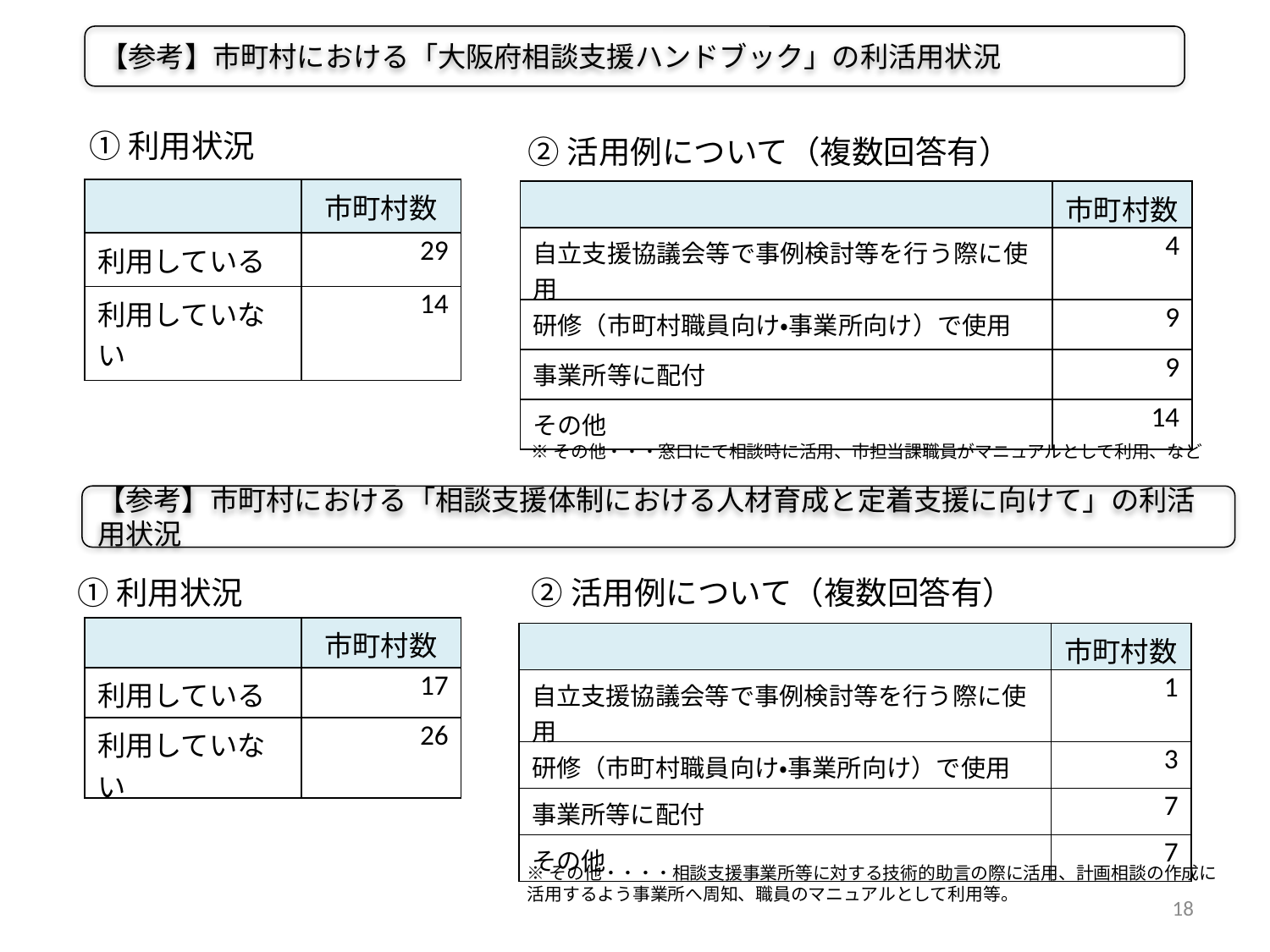

【参考】市町村における「大阪府相談支援ハンドブック」の利活用状況
①利用状況
②活用例について（複数回答有）
|  | 市町村数 |
| --- | --- |
| 利用している | 29 |
| 利用していない | 14 |
|  | 市町村数 |
| --- | --- |
| 自立支援協議会等で事例検討等を行う際に使用 | 4 |
| 研修（市町村職員向け・事業所向け）で使用 | 9 |
| 事業所等に配付 | 9 |
| その他 | 14 |
※その他・・・窓口にて相談時に活用、市担当課職員がマニュアルとして利用、など
【参考】市町村における「相談支援体制における人材育成と定着支援に向けて」の利活用状況
①利用状況
②活用例について（複数回答有）
|  | 市町村数 |
| --- | --- |
| 利用している | 17 |
| 利用していない | 26 |
|  | 市町村数 |
| --- | --- |
| 自立支援協議会等で事例検討等を行う際に使用 | 1 |
| 研修（市町村職員向け・事業所向け）で使用 | 3 |
| 事業所等に配付 | 7 |
| その他 | 7 |
※その他・・・・相談支援事業所等に対する技術的助言の際に活用、計画相談の作成に活用するよう事業所へ周知、職員のマニュアルとして利用等。
18